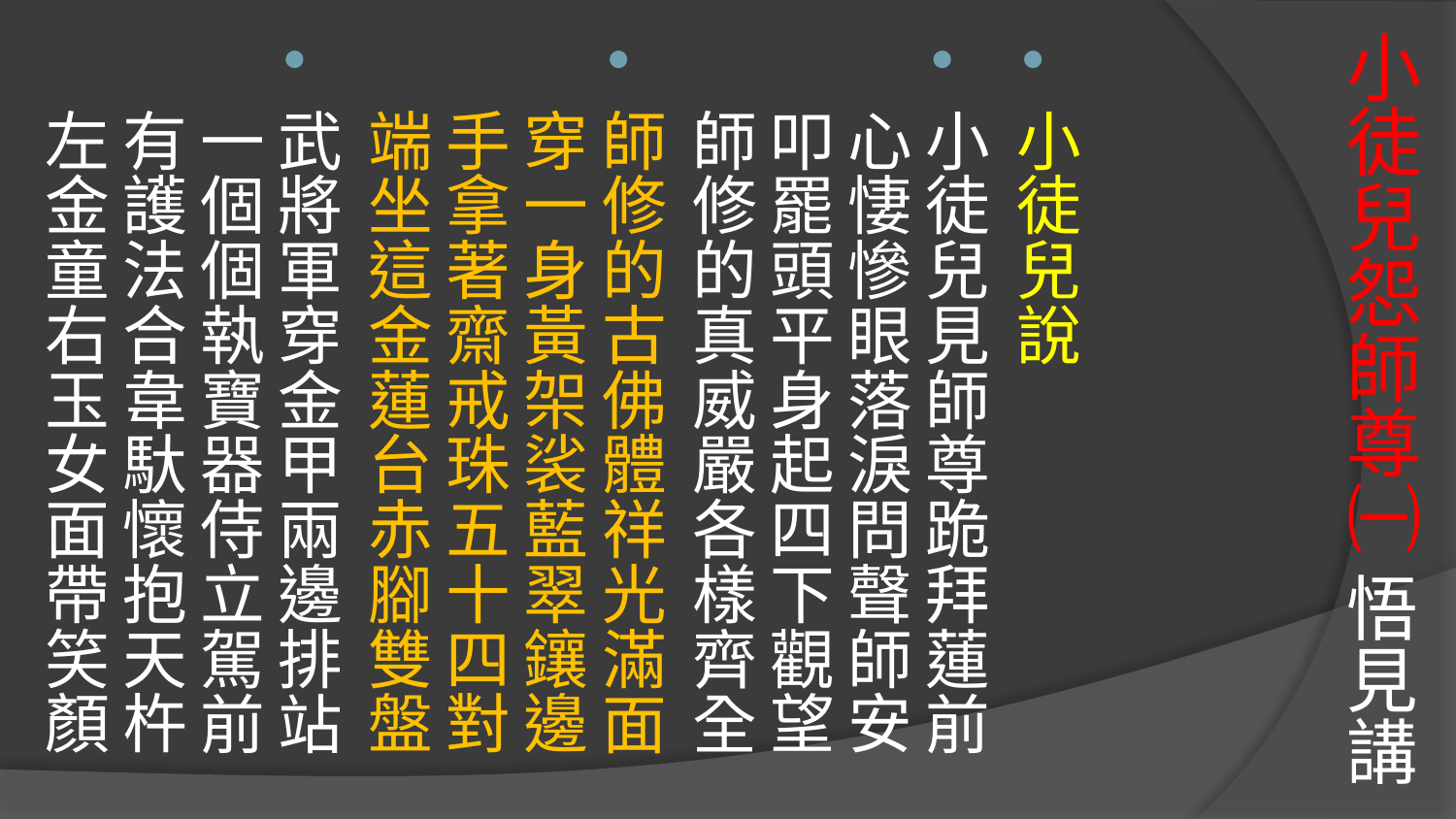

# 小徒兒怨師尊㈠ 悟見講
小徒兒說
小徒兒見師尊跪拜蓮前
心悽慘眼落淚問聲師安
叩罷頭平身起四下觀望
師修的真威嚴各樣齊全
師修的古佛體祥光滿面
穿一身黃架裟藍翠鑲邊
手拿著齋戒珠五十四對
端坐這金蓮台赤腳雙盤
武將軍穿金甲兩邊排站
一個個執寶器侍立駕前
有護法合韋馱懷抱天杵
左金童右玉女面帶笑顏